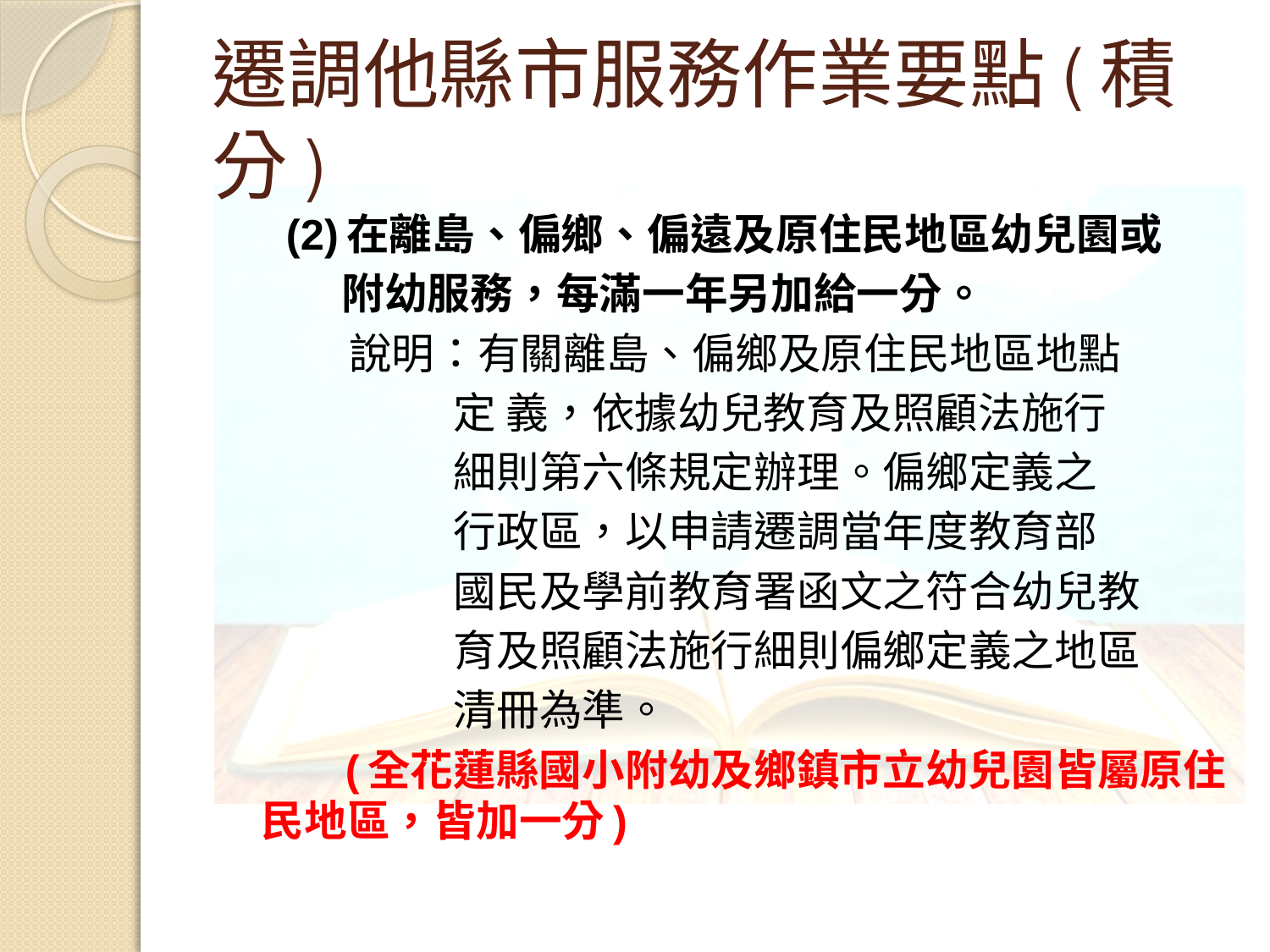

# 遷調他縣市服務作業要點(積分)
     (2)在離島、偏鄉、偏遠及原住民地區幼兒園或
           附幼服務，每滿一年另加給一分。
            說明：有關離島、偏鄉及原住民地區地點
                       定 義，依據幼兒教育及照顧法施行
                       細則第六條規定辦理。偏鄉定義之
                       行政區，以申請遷調當年度教育部
                       國民及學前教育署函文之符合幼兒教
                       育及照顧法施行細則偏鄉定義之地區
                       清冊為準。
          (全花蓮縣國小附幼及鄉鎮市立幼兒園皆屬原住民地區，皆加一分)